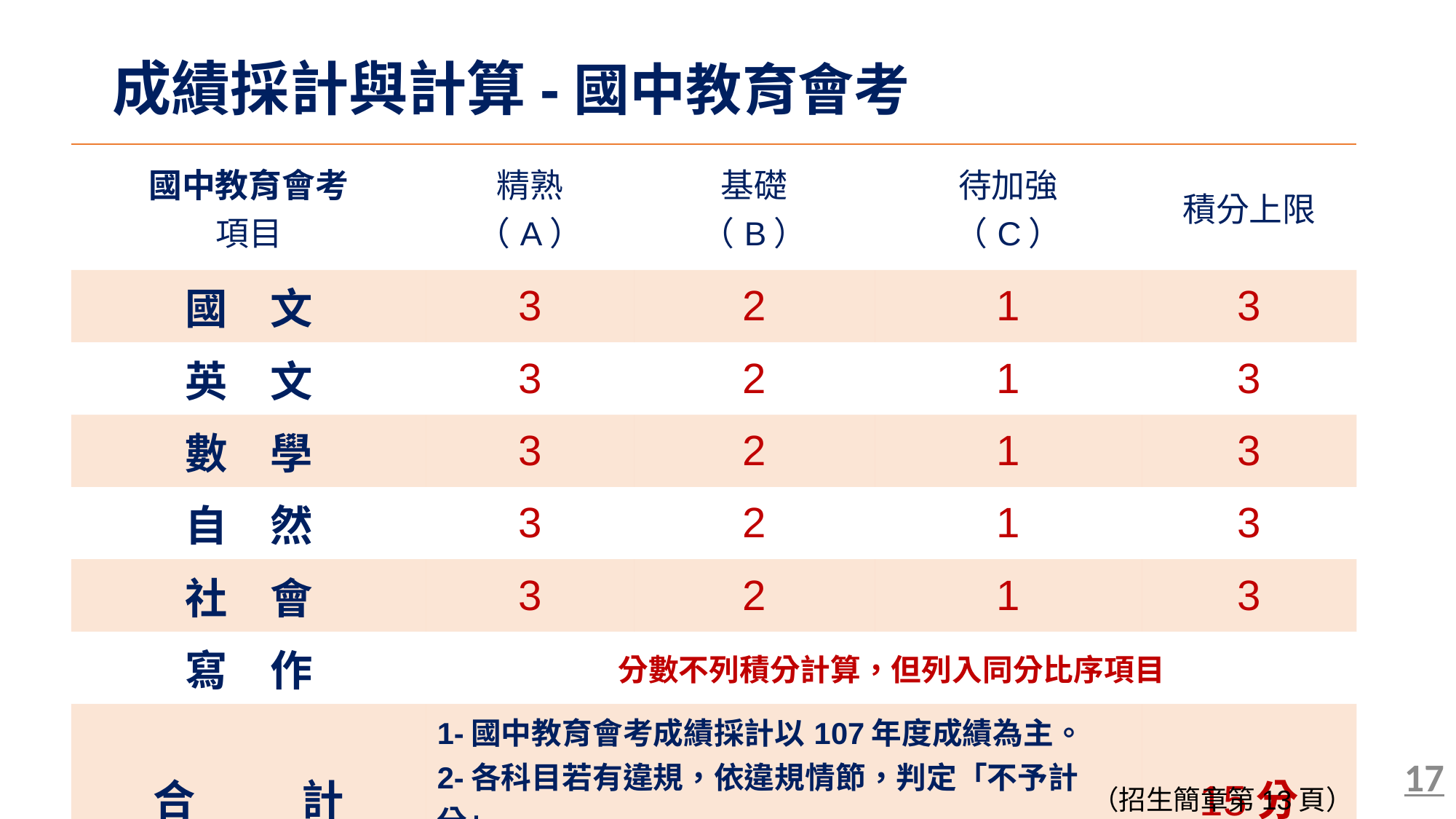

成績採計與計算-國中教育會考
| 國中教育會考 項目 | 精熟 （A） | 基礎 （B） | 待加強 （C） | 積分上限 |
| --- | --- | --- | --- | --- |
| 國　文 | 3 | 2 | 1 | 3 |
| 英　文 | 3 | 2 | 1 | 3 |
| 數　學 | 3 | 2 | 1 | 3 |
| 自　然 | 3 | 2 | 1 | 3 |
| 社　會 | 3 | 2 | 1 | 3 |
| 寫　作 | 分數不列積分計算，但列入同分比序項目 |  |  |  |
| 合 計 | 1-國中教育會考成績採計以107年度成績為主。 2-各科目若有違規，依違規情節，判定「不予計分」 　或「扣該科積分0.15分」，扣至該科目為零為止。 |  |  | 15分 |
17
（招生簡章第13頁）